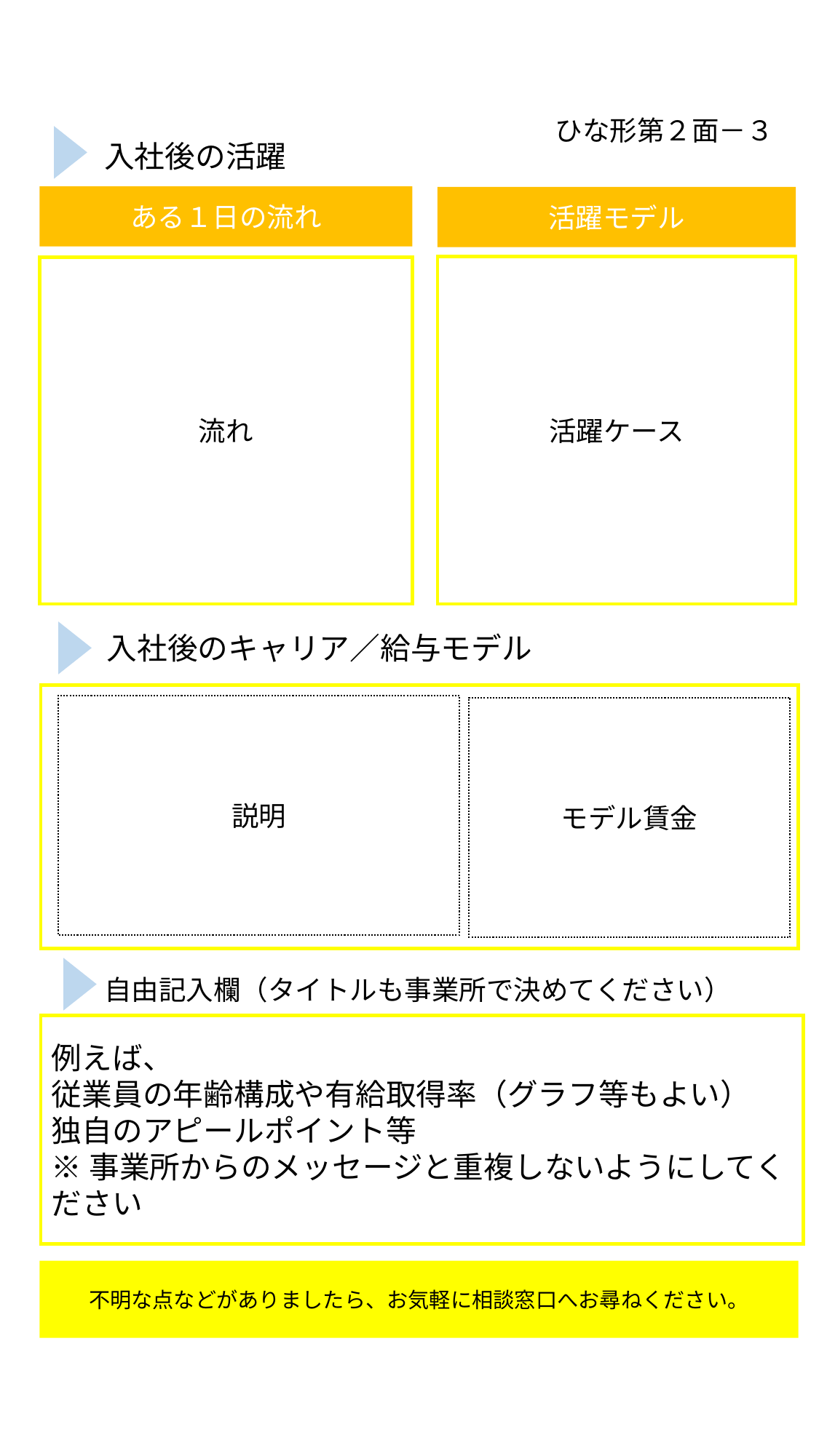

ひな形第２面－３
入社後の活躍

ある１日の流れ
活躍モデル
活躍ケース
流れ
入社後のキャリア／給与モデル

説明
モデル賃金
自由記入欄（タイトルも事業所で決めてください）

例えば、
従業員の年齢構成や有給取得率（グラフ等もよい）
独自のアピールポイント等
※事業所からのメッセージと重複しないようにしてください
不明な点などがありましたら、お気軽に相談窓口へお尋ねください。